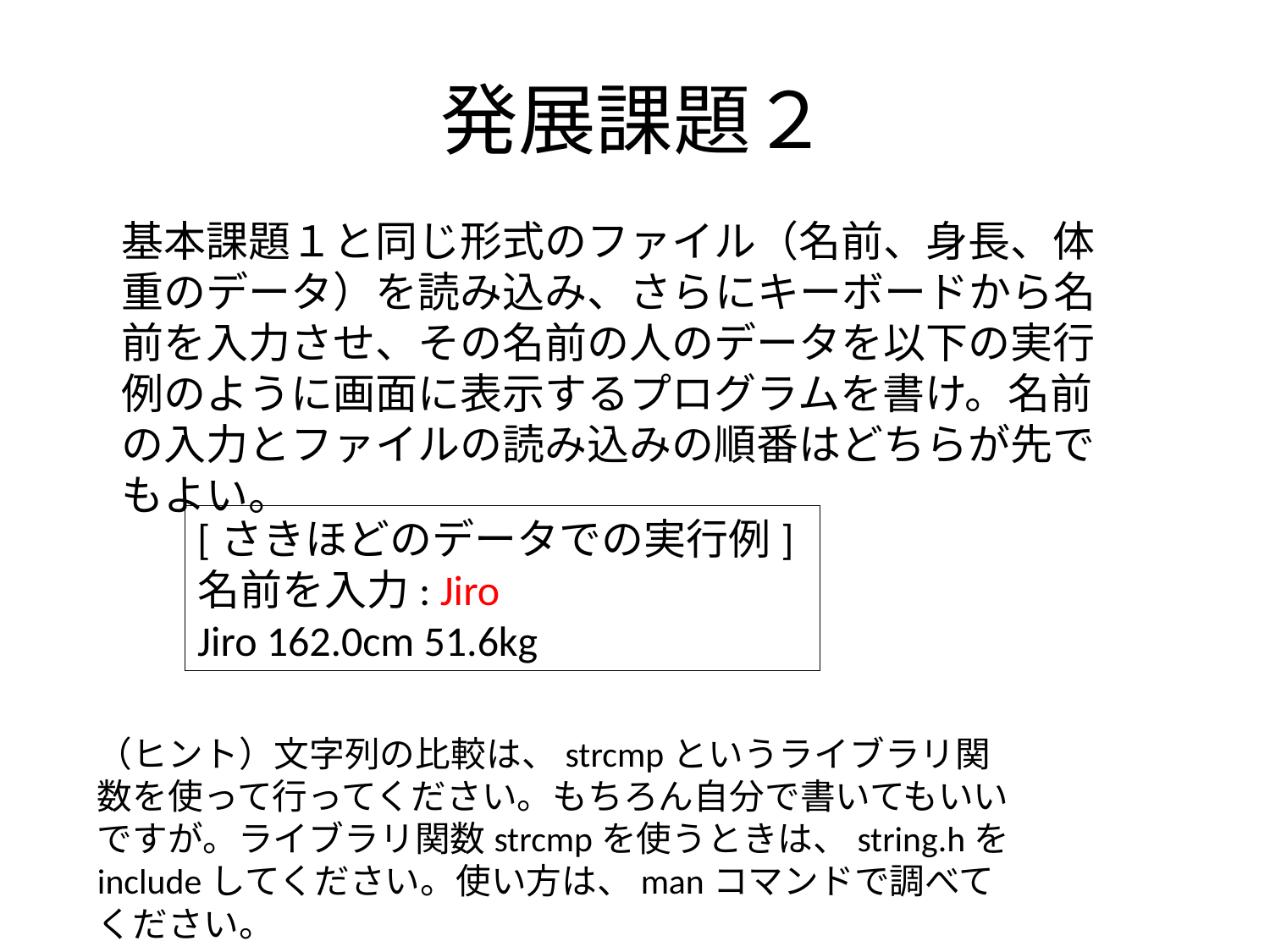

# 発展課題２
基本課題１と同じ形式のファイル（名前、身長、体重のデータ）を読み込み、さらにキーボードから名前を入力させ、その名前の人のデータを以下の実行例のように画面に表示するプログラムを書け。名前の入力とファイルの読み込みの順番はどちらが先でもよい。
[さきほどのデータでの実行例]
名前を入力: Jiro
Jiro 162.0cm 51.6kg
（ヒント）文字列の比較は、strcmpというライブラリ関数を使って行ってください。もちろん自分で書いてもいいですが。ライブラリ関数strcmpを使うときは、string.hをincludeしてください。使い方は、manコマンドで調べてください。